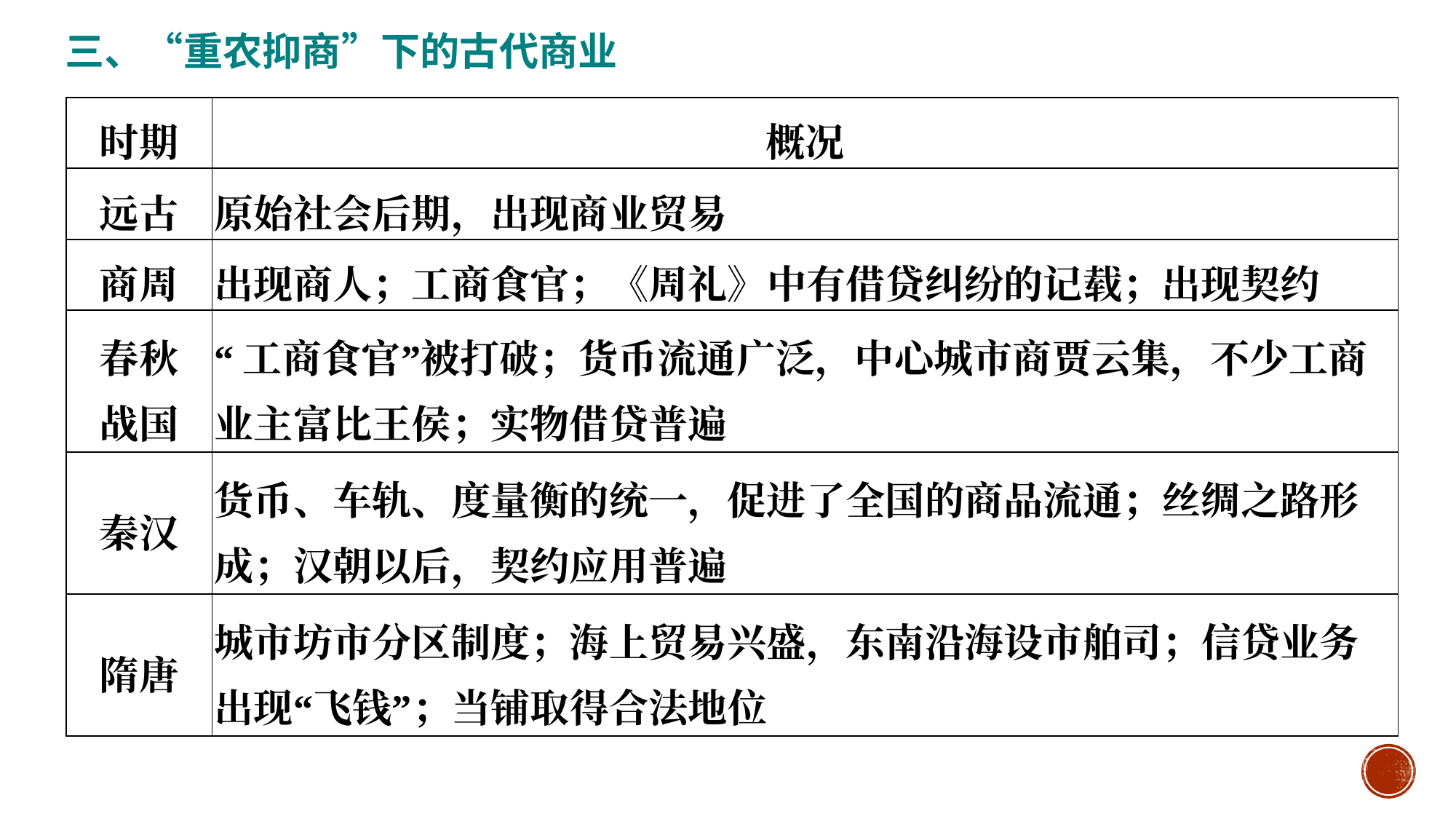

三、“重农抑商”下的古代商业
#
| 时期 | 概况 |
| --- | --- |
| 远古 | 原始社会后期，出现商业贸易 |
| 商周 | 出现商人；工商食官；《周礼》中有借贷纠纷的记载；出现契约 |
| 春秋 战国 | “工商食官”被打破；货币流通广泛，中心城市商贾云集，不少工商业主富比王侯；实物借贷普遍 |
| 秦汉 | 货币、车轨、度量衡的统一，促进了全国的商品流通；丝绸之路形成；汉朝以后，契约应用普遍 |
| 隋唐 | 城市坊市分区制度；海上贸易兴盛，东南沿海设市舶司；信贷业务出现“飞钱”；当铺取得合法地位 |